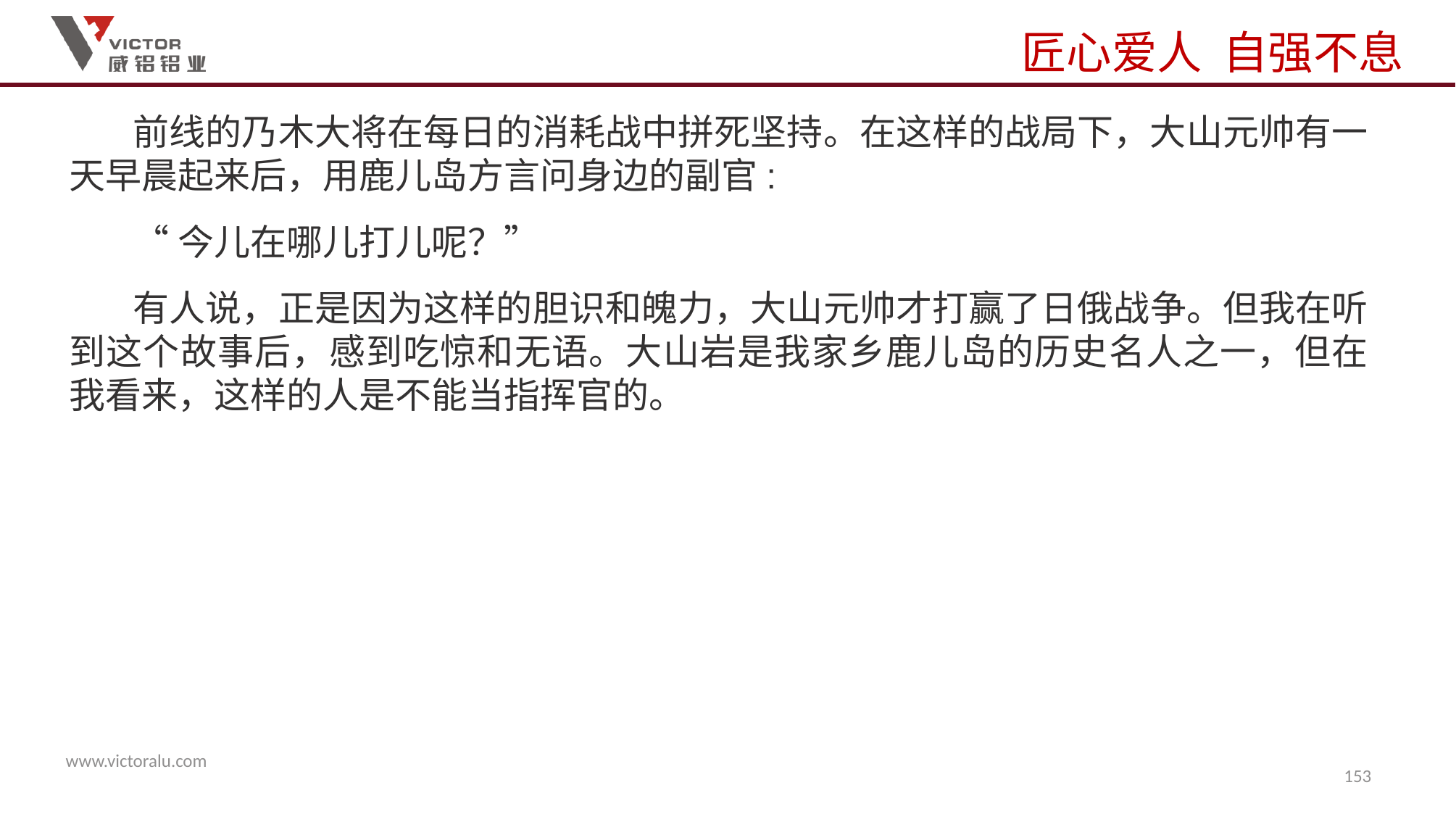

前线的乃木大将在每日的消耗战中拼死坚持。在这样的战局下，大山元帅有一天早晨起来后，用鹿儿岛方言问身边的副官:
“今儿在哪儿打儿呢？”
有人说，正是因为这样的胆识和魄力，大山元帅才打赢了日俄战争。但我在听到这个故事后，感到吃惊和无语。大山岩是我家乡鹿儿岛的历史名人之一，但在我看来，这样的人是不能当指挥官的。
153